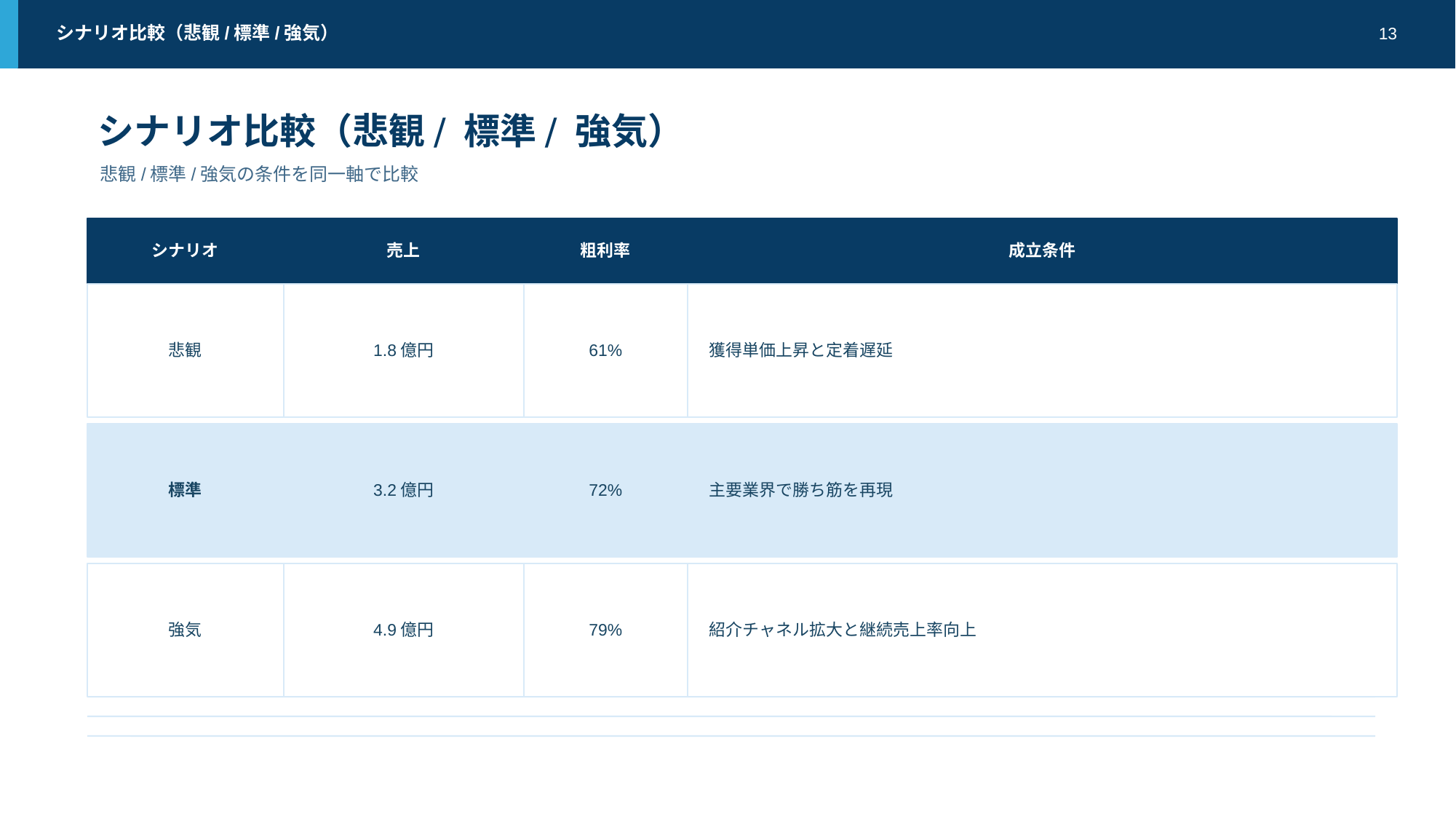

シナリオ比較（悲観/標準/強気）
13
シナリオ比較（悲観/標準/強気）
悲観/標準/強気の条件を同一軸で比較

シナリオ
売上
粗利率
成立条件

悲観
1.8億円
61%
獲得単価上昇と定着遅延

標準
3.2億円
72%
主要業界で勝ち筋を再現

強気
4.9億円
79%
紹介チャネル拡大と継続売上率向上